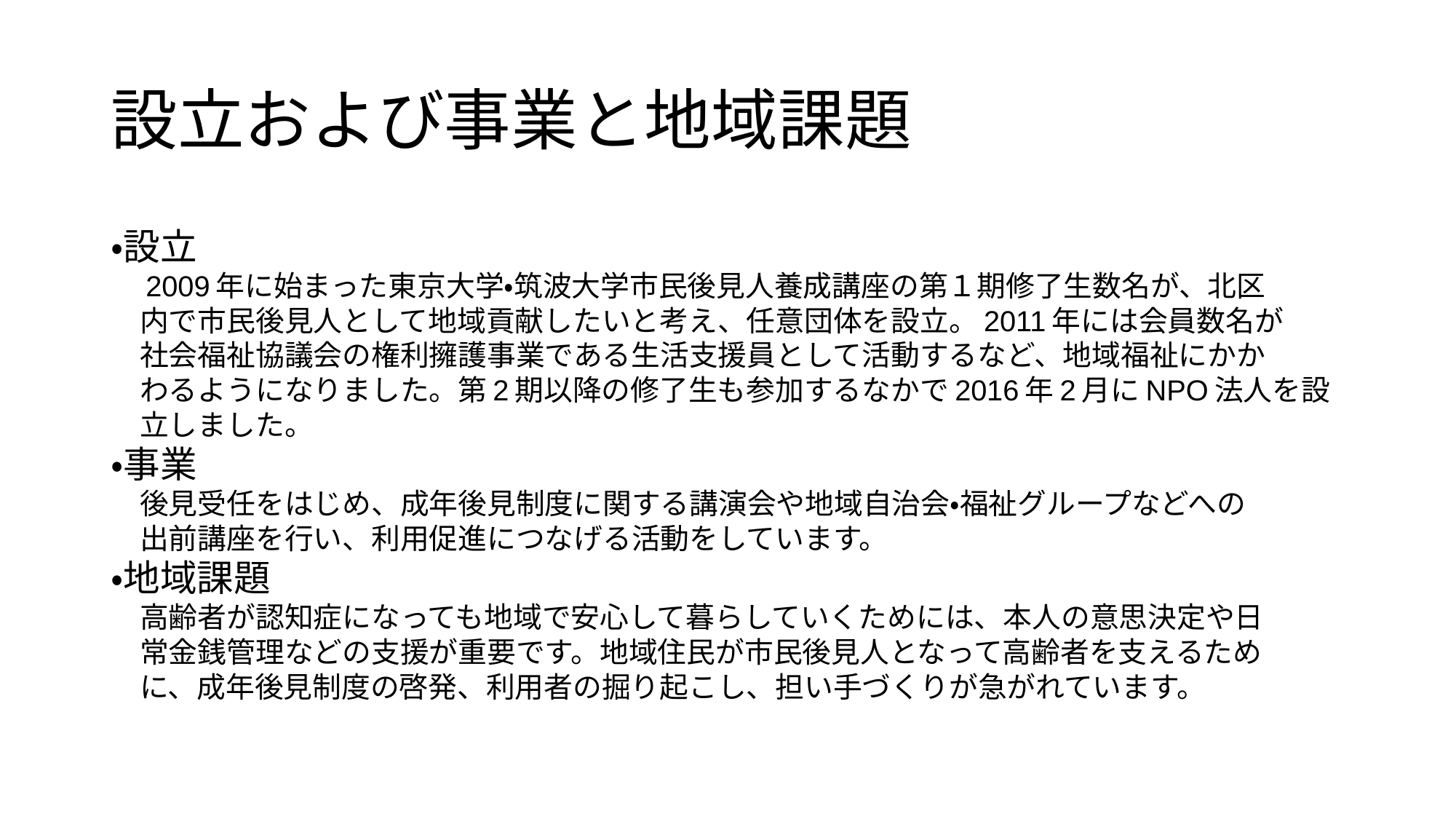

# 設立および事業と地域課題
・設立
　2009年に始まった東京大学・筑波大学市民後見人養成講座の第１期修了生数名が、北区
　内で市民後見人として地域貢献したいと考え、任意団体を設立。2011年には会員数名が
　社会福祉協議会の権利擁護事業である生活支援員として活動するなど、地域福祉にかか
　わるようになりました。第2期以降の修了生も参加するなかで2016年2月にNPO法人を設
　立しました。
・事業
　後見受任をはじめ、成年後見制度に関する講演会や地域自治会・福祉グループなどへの
　出前講座を行い、利用促進につなげる活動をしています。
・地域課題
　高齢者が認知症になっても地域で安心して暮らしていくためには、本人の意思決定や日
　常金銭管理などの支援が重要です。地域住民が市民後見人となって高齢者を支えるため
　に、成年後見制度の啓発、利用者の掘り起こし、担い手づくりが急がれています。